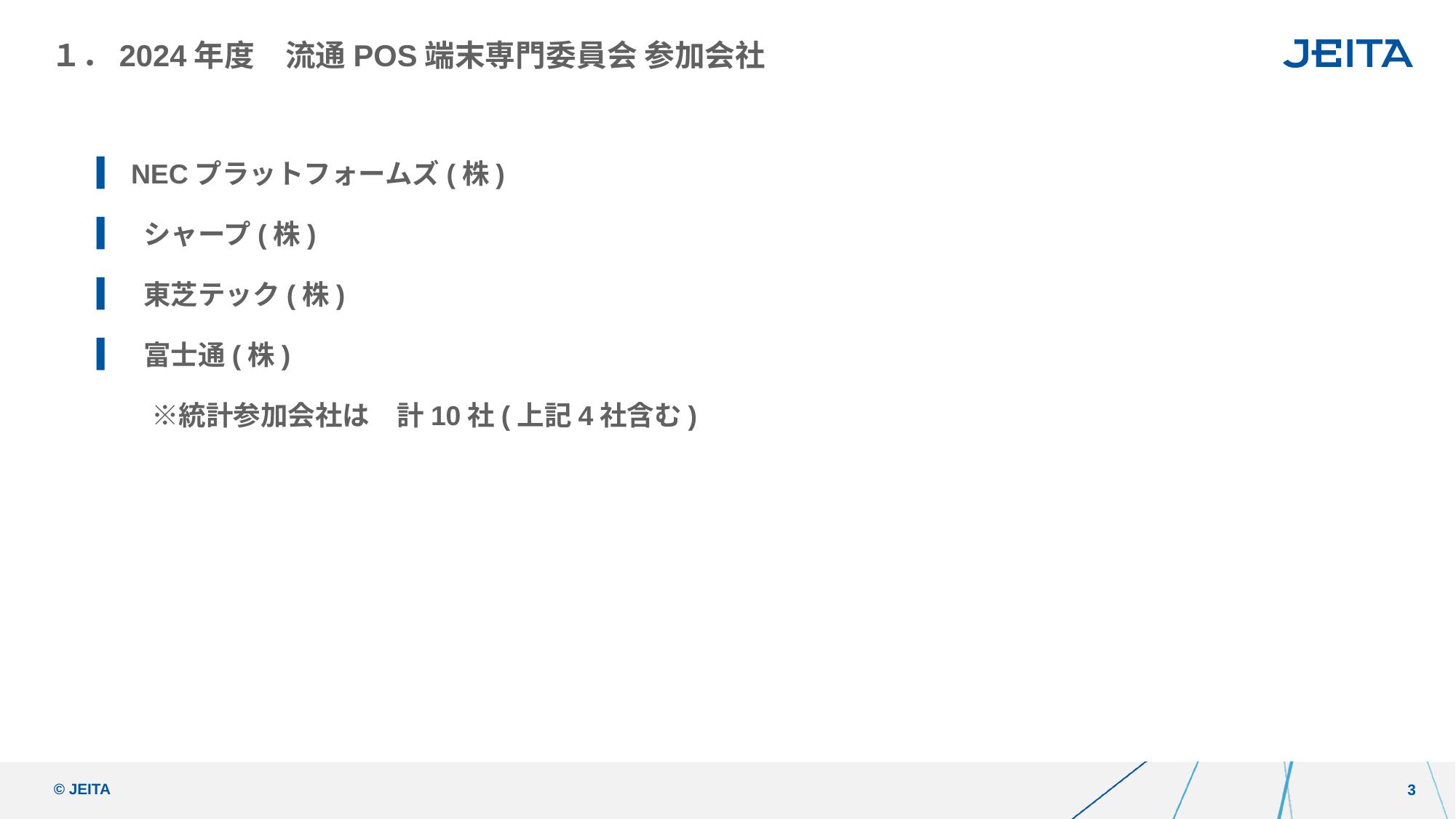

# １．2024年度　流通POS端末専門委員会 参加会社
NECプラットフォームズ(株)
 シャープ(株)
 東芝テック(株)
 富士通(株)
　　※統計参加会社は　計10社(上記4社含む)
© JEITA